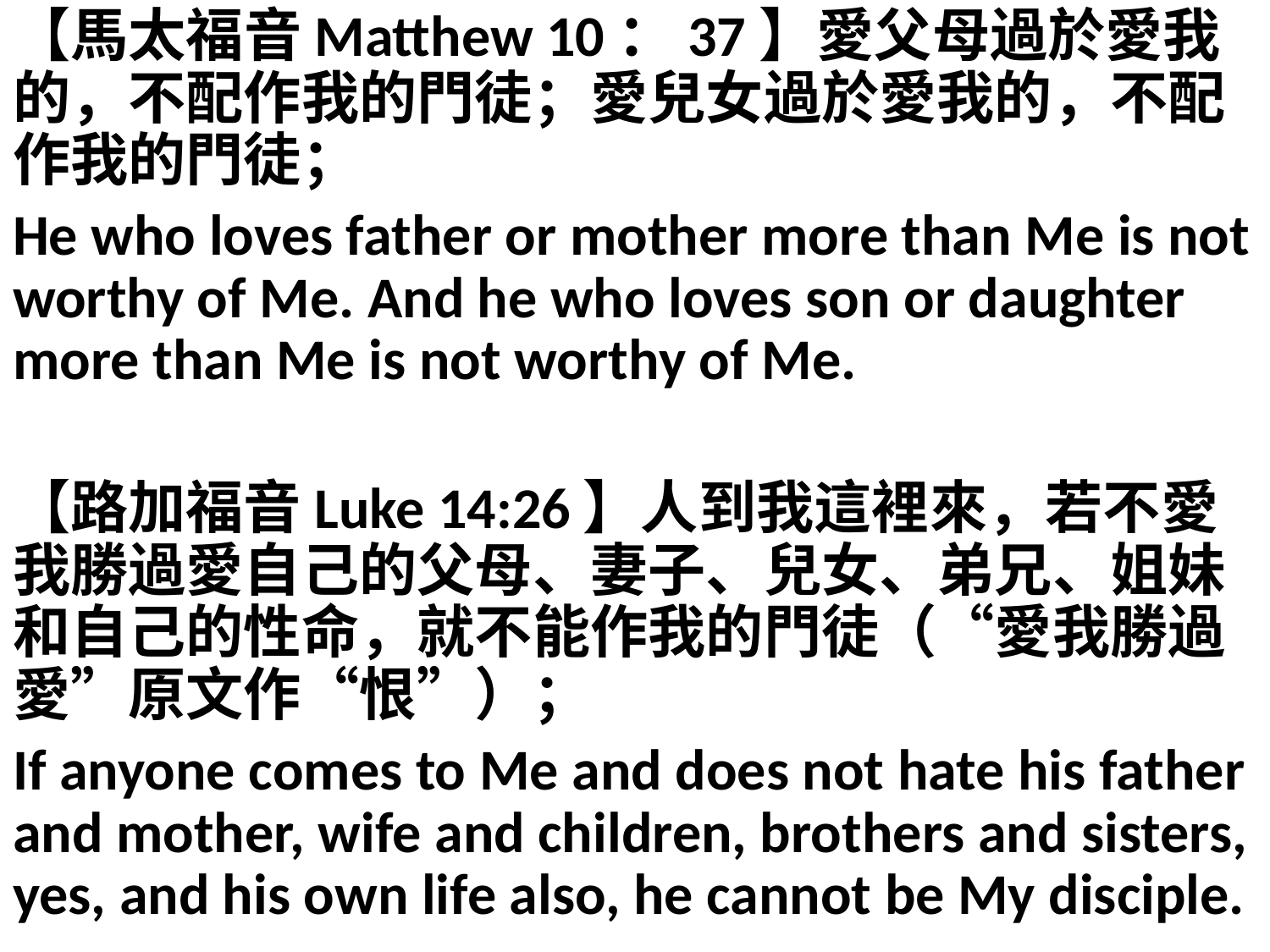

【馬太福音Matthew 10：37】愛父母過於愛我的，不配作我的門徒；愛兒女過於愛我的，不配作我的門徒；
He who loves father or mother more than Me is not worthy of Me. And he who loves son or daughter more than Me is not worthy of Me.

【路加福音Luke 14:26】人到我這裡來，若不愛我勝過愛自己的父母、妻子、兒女、弟兄、姐妹和自己的性命，就不能作我的門徒（“愛我勝過愛”原文作“恨”）；
If anyone comes to Me and does not hate his father and mother, wife and children, brothers and sisters, yes, and his own life also, he cannot be My disciple.